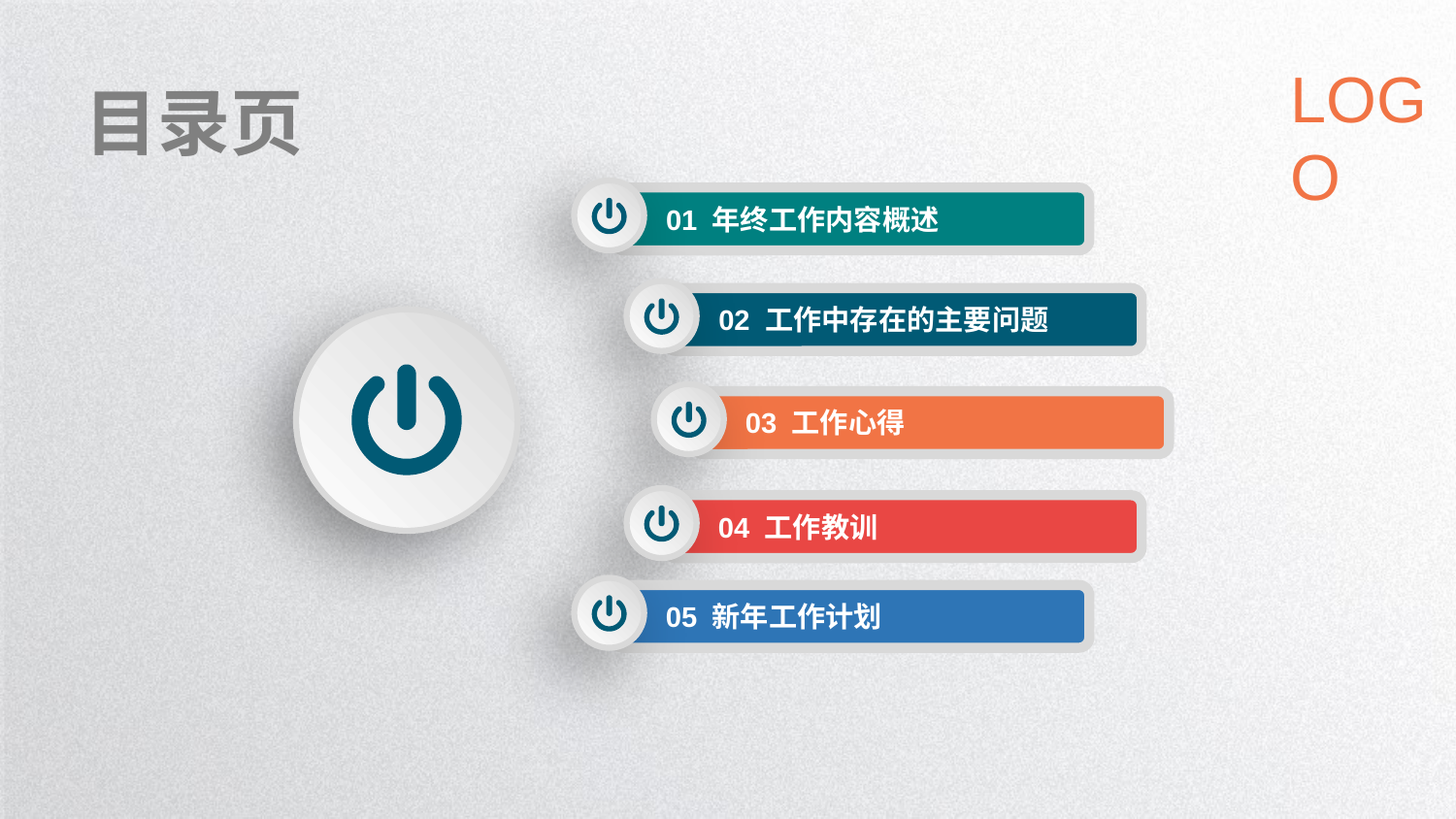

LOGO
目录页

01 年终工作内容概述

02 工作中存在的主要问题

03 工作心得

04 工作教训

05 新年工作计划